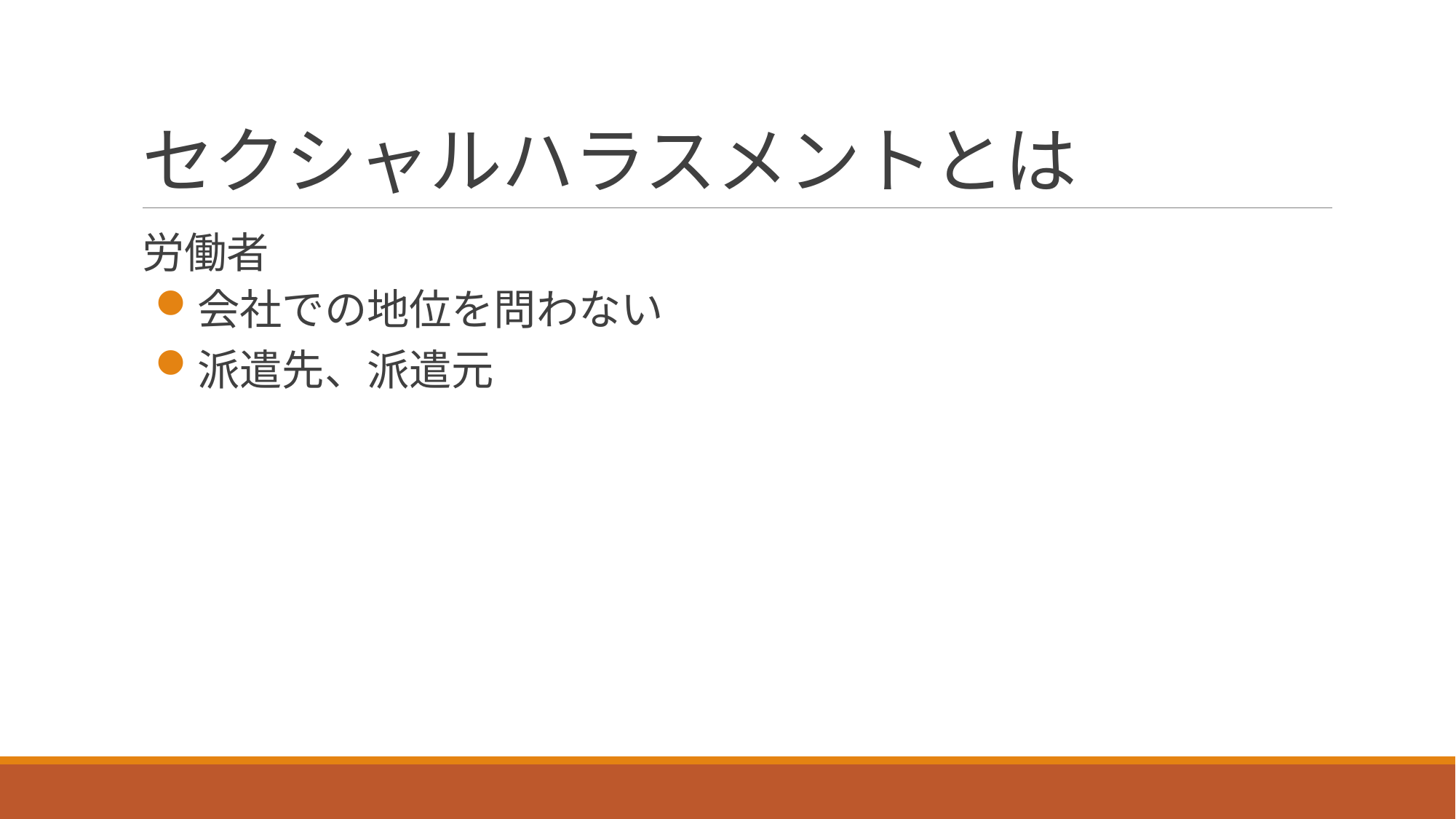

# セクシャルハラスメントとは
労働者
会社での地位を問わない
派遣先、派遣元